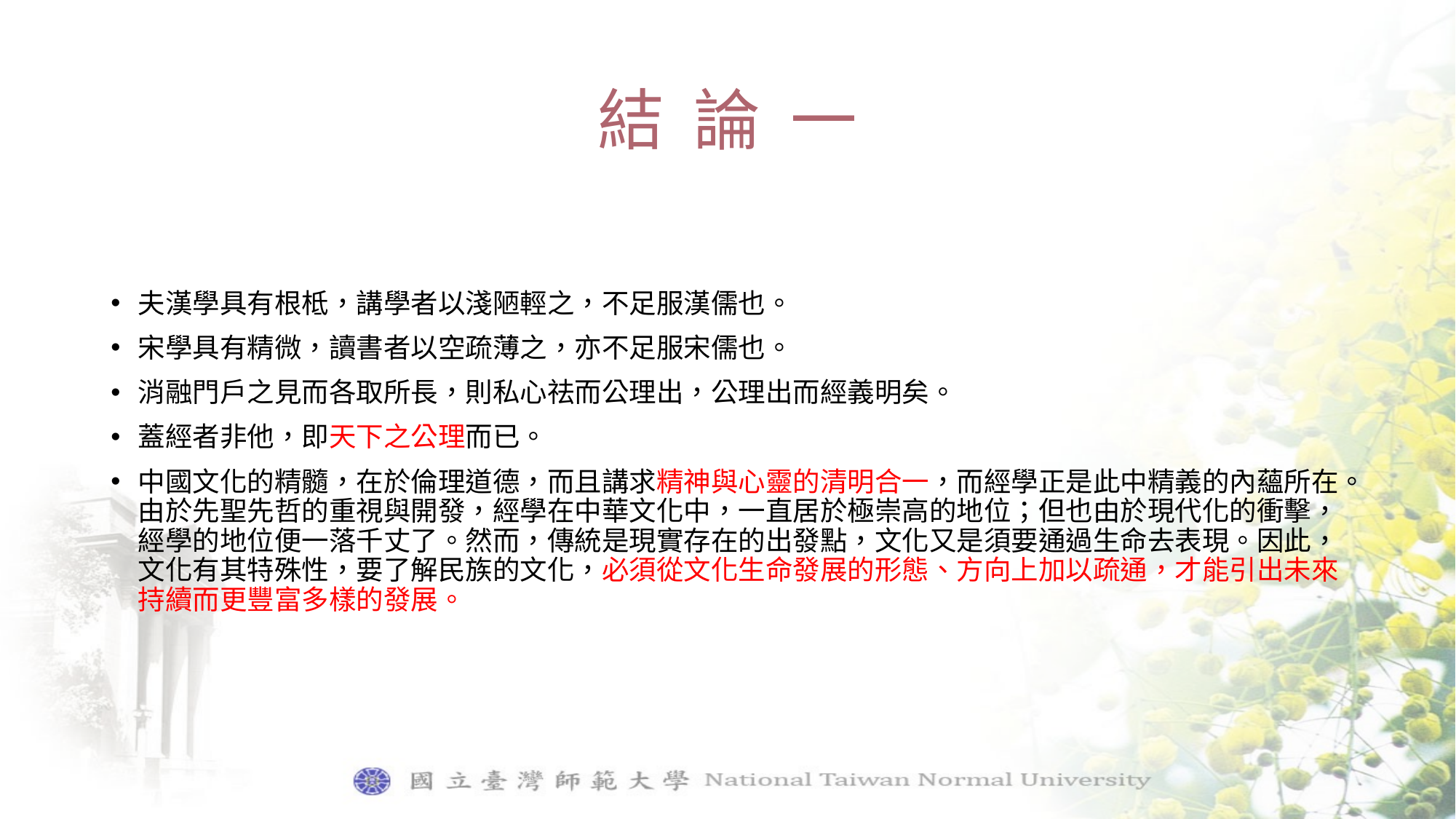

# 結  論  一

夫漢學具有根柢，講學者以淺陋輕之，不足服漢儒也。
宋學具有精微，讀書者以空疏薄之，亦不足服宋儒也。
消融門戶之見而各取所長，則私心祛而公理出，公理出而經義明矣。
蓋經者非他，即天下之公理而已。
中國文化的精髓，在於倫理道德，而且講求精神與心靈的清明合一，而經學正是此中精義的內蘊所在。由於先聖先哲的重視與開發，經學在中華文化中，一直居於極崇高的地位；但也由於現代化的衝擊，經學的地位便一落千丈了。然而，傳統是現實存在的出發點，文化又是須要通過生命去表現。因此，文化有其特殊性，要了解民族的文化，必須從文化生命發展的形態、方向上加以疏通，才能引出未來持續而更豐富多樣的發展。